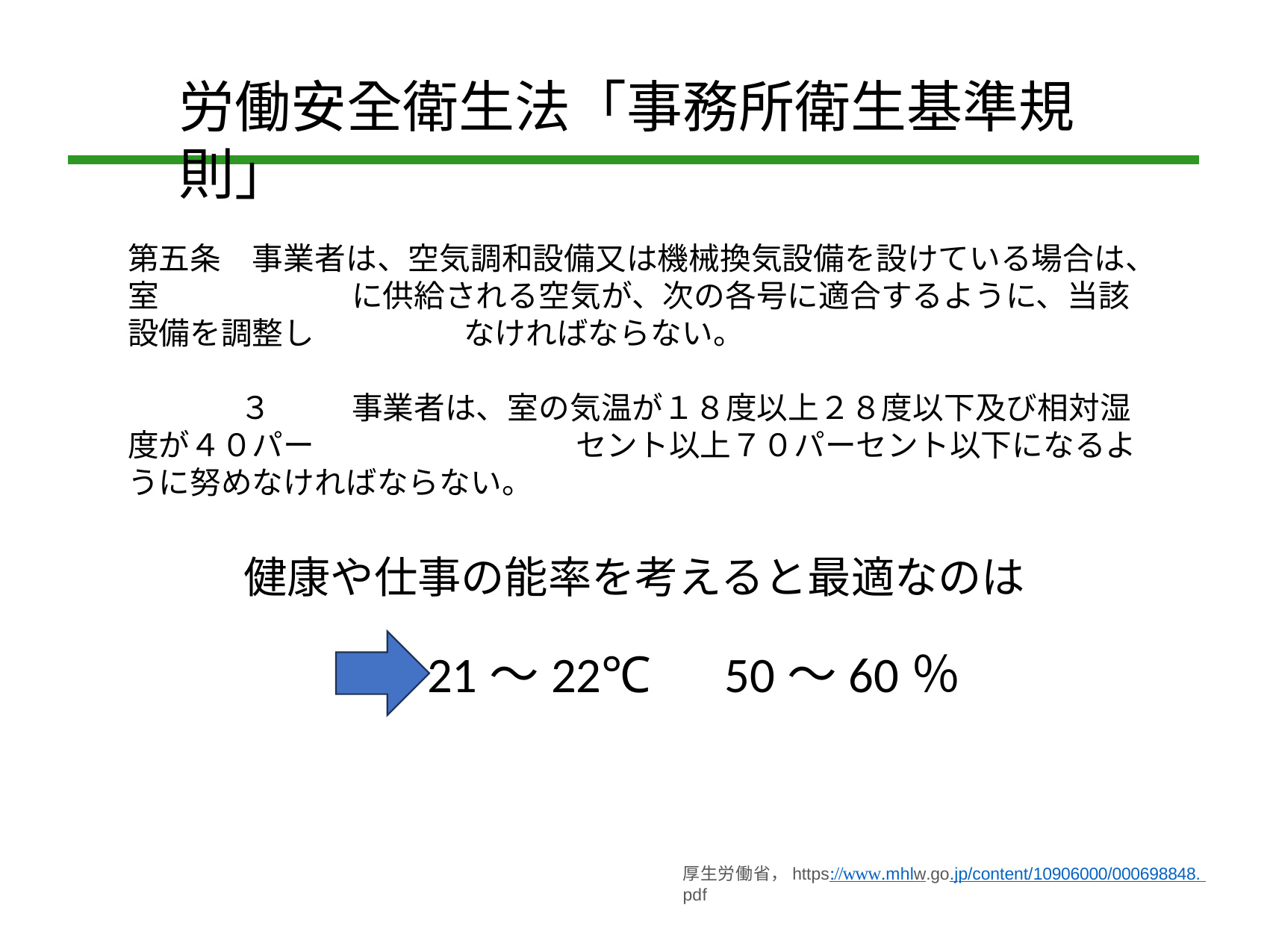

労働安全衛生法「事務所衛生基準規則」

第五条　事業者は、空気調和設備又は機械換気設備を設けている場合は、室		に供給される空気が、次の各号に適合するように、当該設備を調整し		なければならない。

	３　	事業者は、室の気温が１８度以上２８度以下及び相対湿度が４０パー			セント以上７０パーセント以下になるように努めなければならない。
健康や仕事の能率を考えると最適なのは

21～22℃　50～60％
厚生労働省，https://www.mhlw.go.jp/content/10906000/000698848. pdf